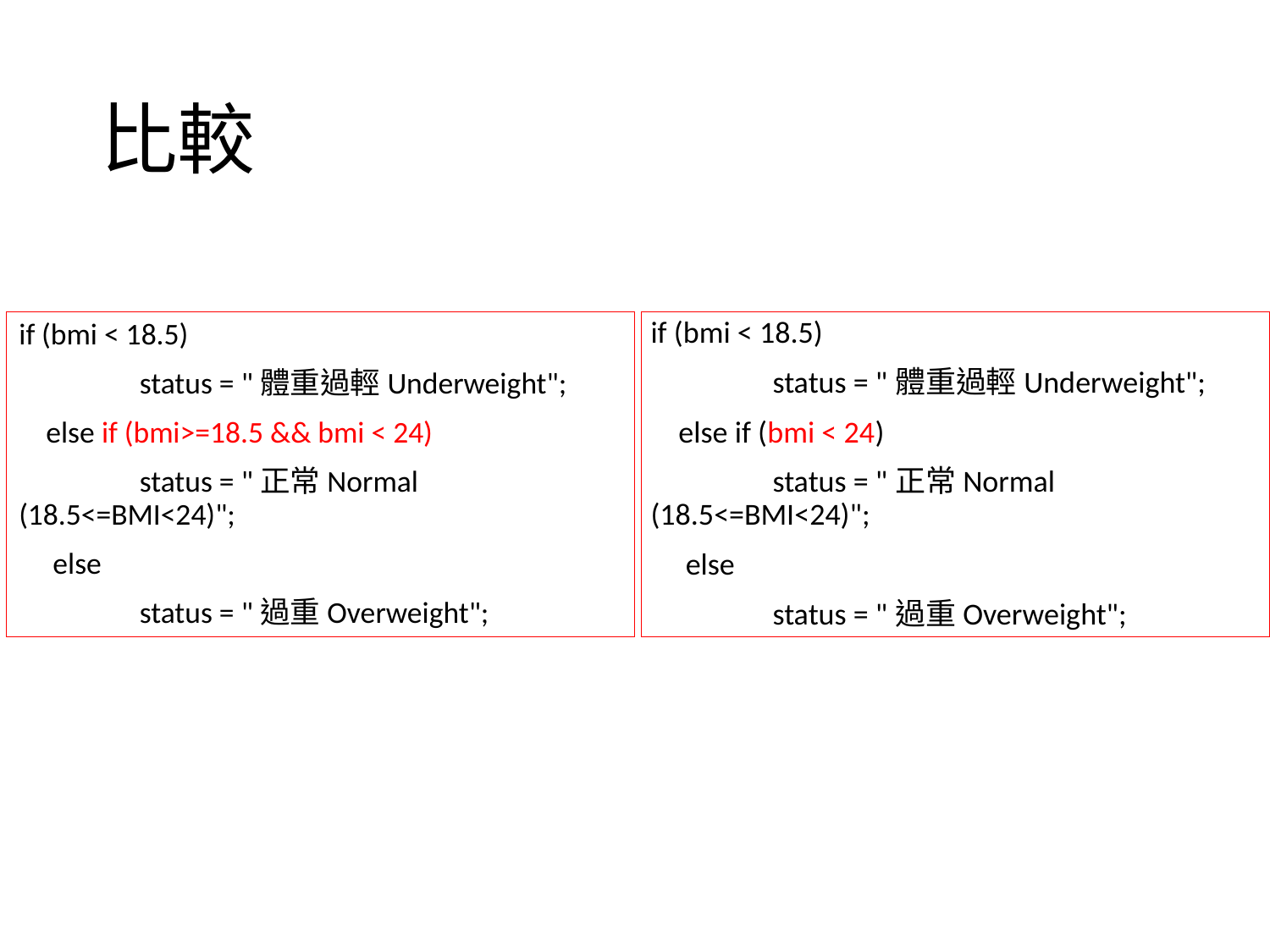

# 比較
if (bmi < 18.5)
	status = "體重過輕Underweight";
    else if (bmi>=18.5 && bmi < 24)
	status = "正常Normal (18.5<=BMI<24)";
     else
	status = "過重Overweight";
if (bmi < 18.5)
	status = "體重過輕Underweight";
    else if (bmi < 24)
	status = "正常Normal (18.5<=BMI<24)";
     else
	status = "過重Overweight";